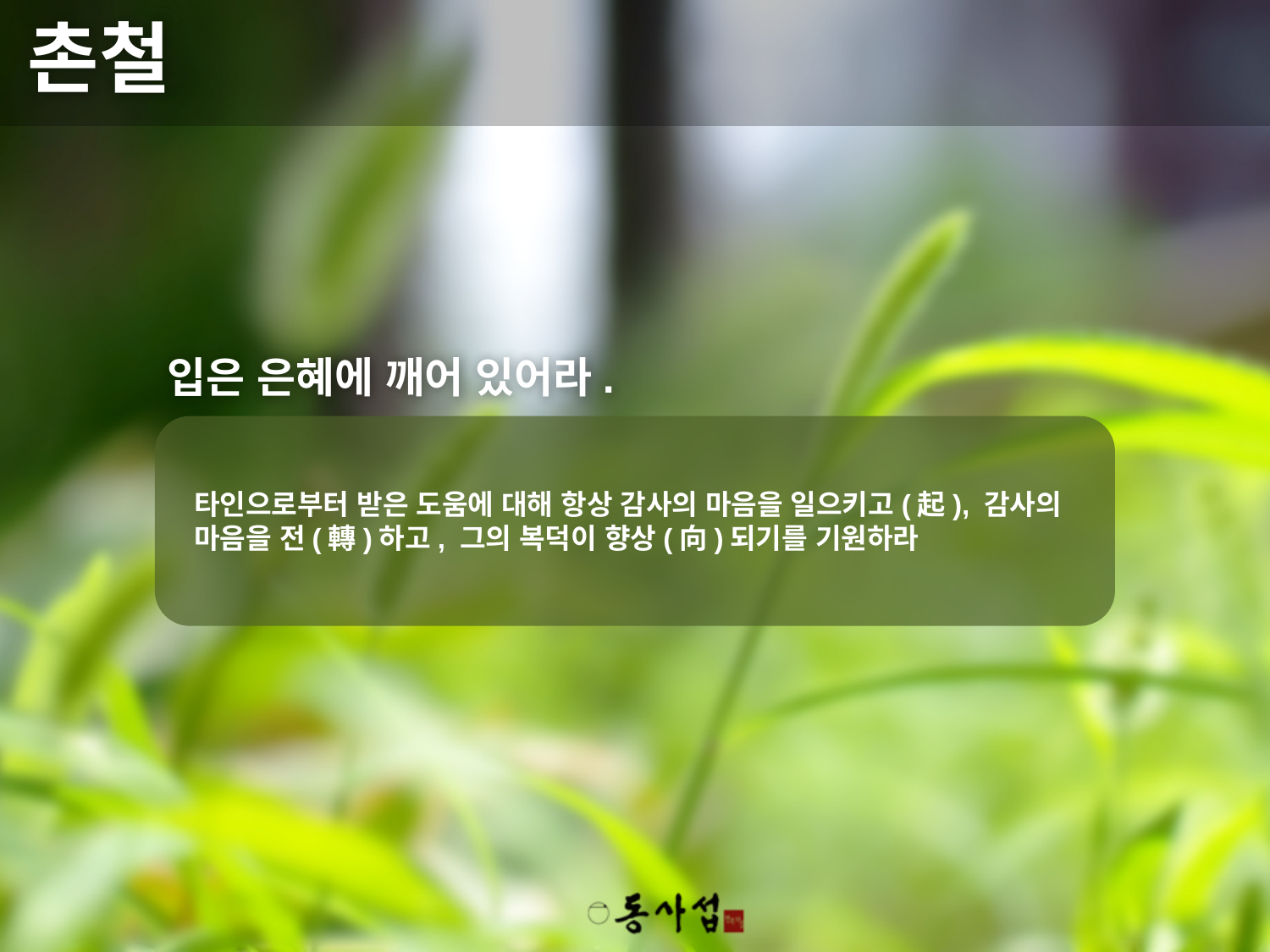

촌철
입은 은혜에 깨어 있어라.
타인으로부터 받은 도움에 대해 항상 감사의 마음을 일으키고(起), 감사의 마음을 전(轉)하고, 그의 복덕이 향상(向)되기를 기원하라